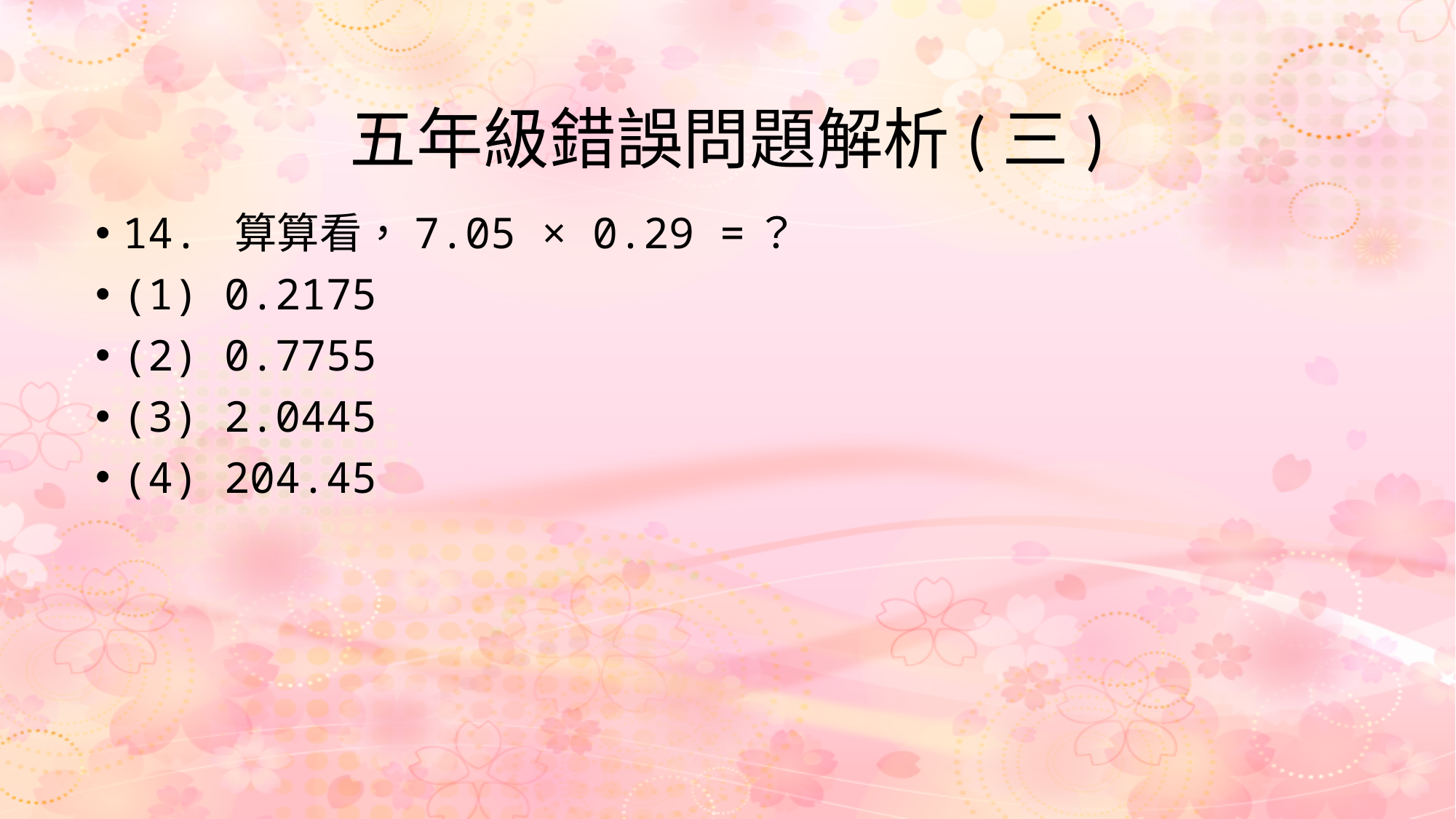

# 五年級錯誤問題解析(三)
14. 算算看，7.05 × 0.29 =？
(1) 0.2175
(2) 0.7755
(3) 2.0445
(4) 204.45